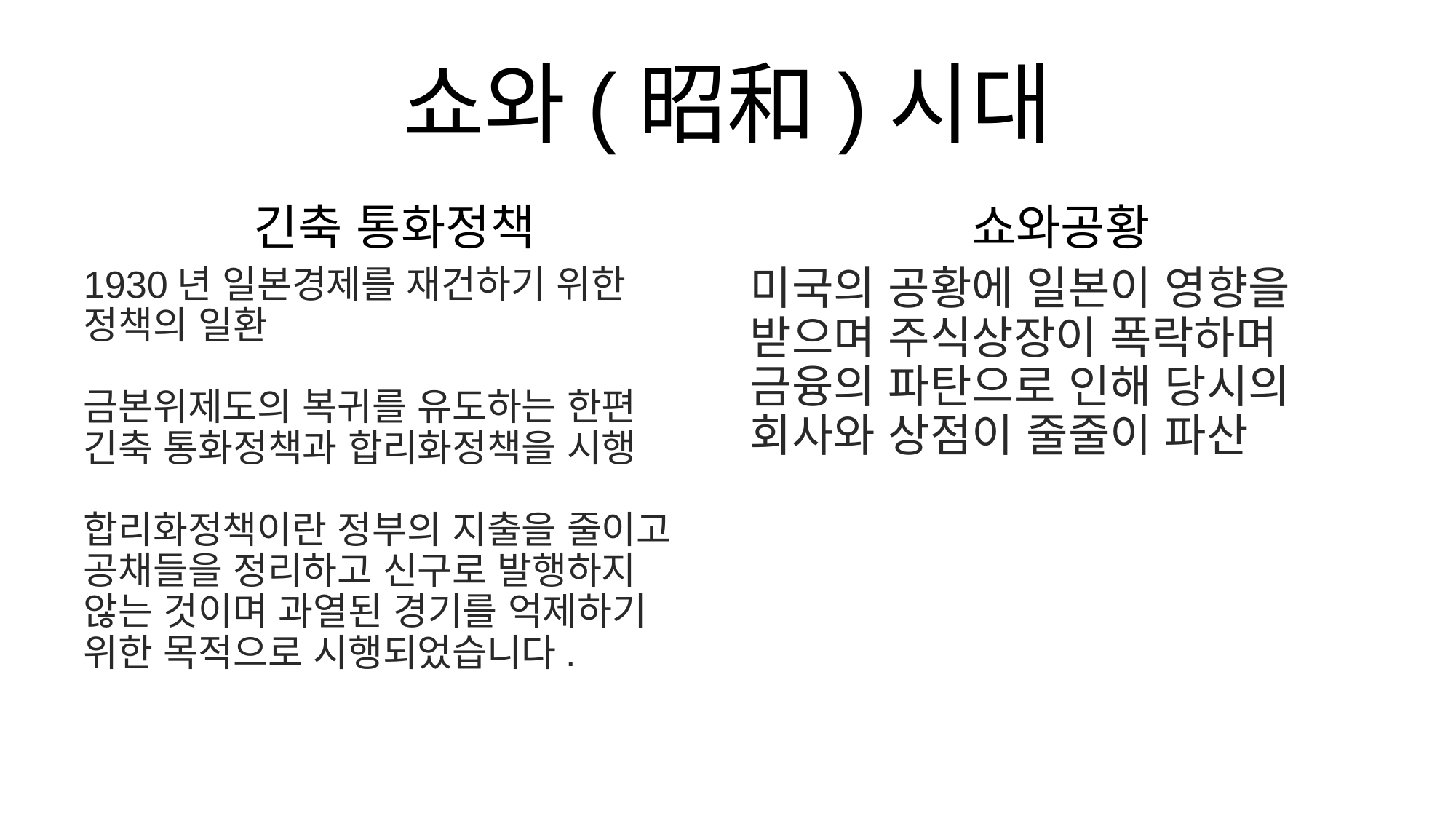

# 쇼와(昭和)시대
긴축 통화정책
쇼와공황
1930년 일본경제를 재건하기 위한 정책의 일환

금본위제도의 복귀를 유도하는 한편  긴축 통화정책과 합리화정책을 시행

합리화정책이란 정부의 지출을 줄이고 공채들을 정리하고 신구로 발행하지 않는 것이며 과열된 경기를 억제하기 위한 목적으로 시행되었습니다.

미국의 공황에 일본이 영향을
받으며 주식상장이 폭락하며
금융의 파탄으로 인해 당시의
회사와 상점이 줄줄이 파산